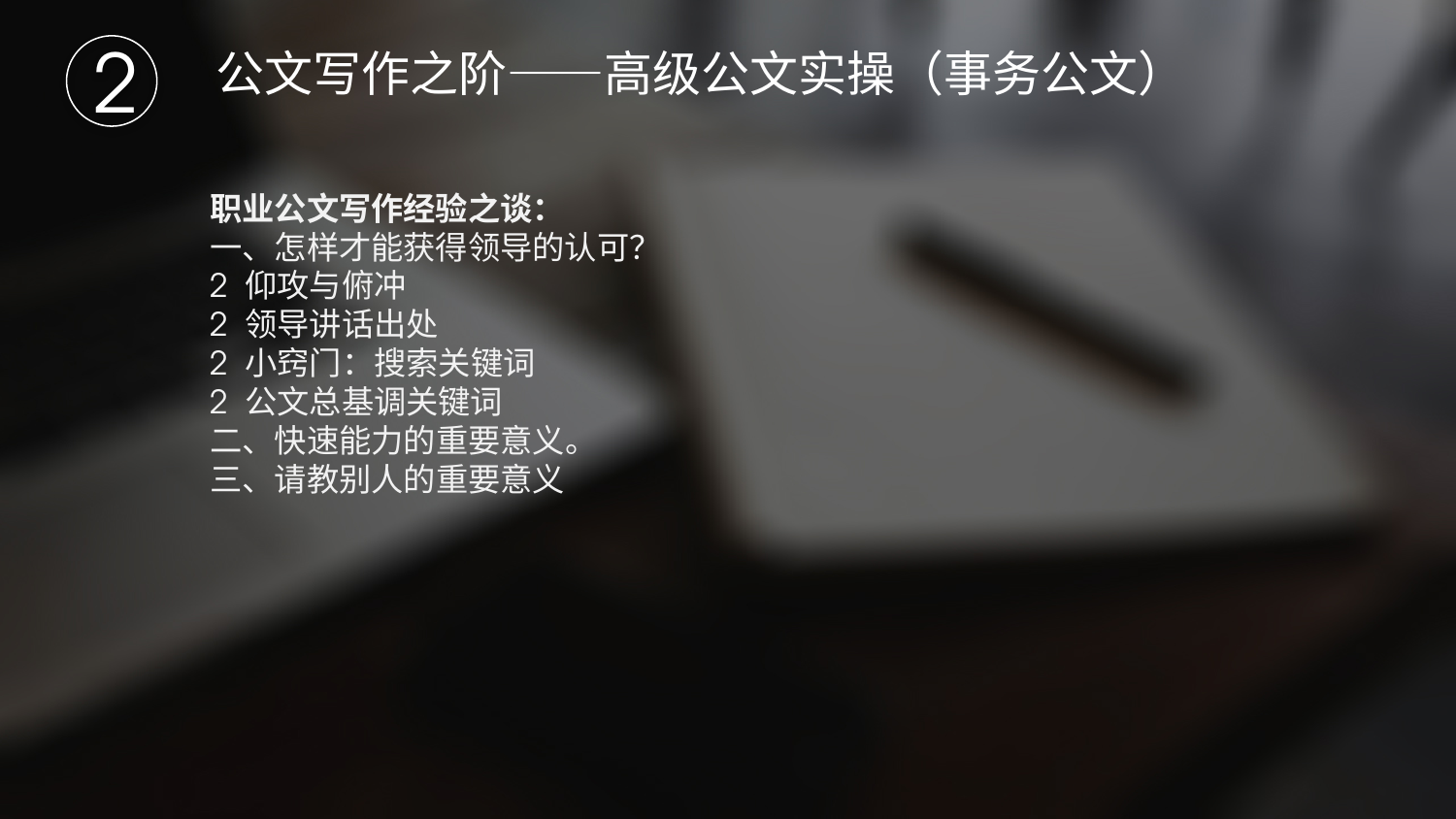

公文写作之阶——高级公文实操（事务公文）
2
职业公文写作经验之谈：
一、怎样才能获得领导的认可？
2 仰攻与俯冲
2 领导讲话出处
2 小窍门：搜索关键词
2 公文总基调关键词
二、快速能力的重要意义。
三、请教别人的重要意义